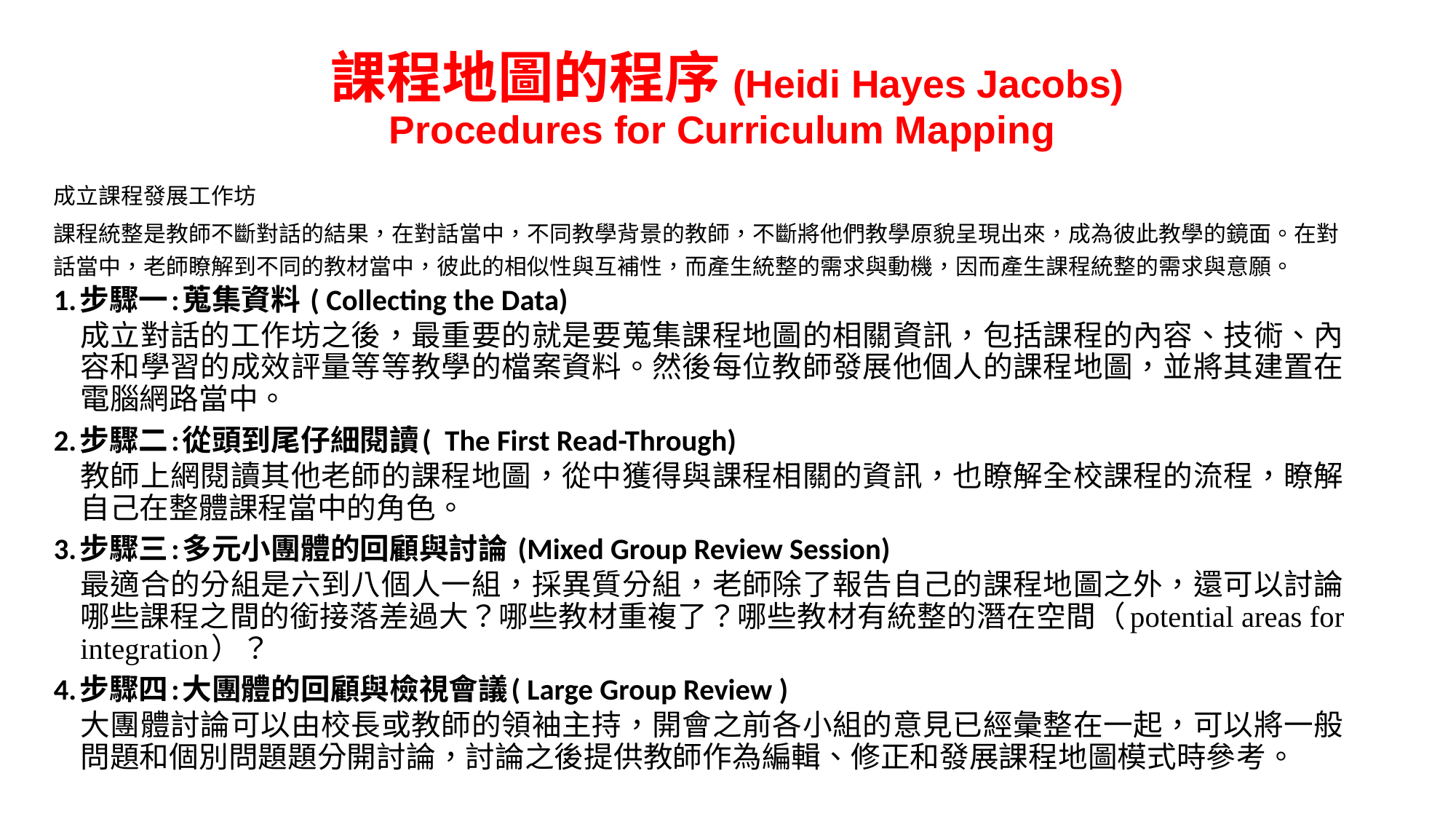

# 課程地圖的程序(Heidi Hayes Jacobs) Procedures for Curriculum Mapping
成立課程發展工作坊
課程統整是教師不斷對話的結果，在對話當中，不同教學背景的教師，不斷將他們教學原貌呈現出來，成為彼此教學的鏡面。在對話當中，老師瞭解到不同的教材當中，彼此的相似性與互補性，而產生統整的需求與動機，因而產生課程統整的需求與意願。
1.步驟一:蒐集資料 ( Collecting the Data)
成立對話的工作坊之後，最重要的就是要蒐集課程地圖的相關資訊，包括課程的內容、技術、內容和學習的成效評量等等教學的檔案資料。然後每位教師發展他個人的課程地圖，並將其建置在電腦網路當中。
2.步驟二:從頭到尾仔細閱讀(  The First Read-Through)
教師上網閱讀其他老師的課程地圖，從中獲得與課程相關的資訊，也瞭解全校課程的流程，瞭解自己在整體課程當中的角色。
3.步驟三:多元小團體的回顧與討論 (Mixed Group Review Session)
最適合的分組是六到八個人一組，採異質分組，老師除了報告自己的課程地圖之外，還可以討論哪些課程之間的銜接落差過大？哪些教材重複了？哪些教材有統整的潛在空間（potential areas for integration）？
4.步驟四:大團體的回顧與檢視會議( Large Group Review )
大團體討論可以由校長或教師的領袖主持，開會之前各小組的意見已經彙整在一起，可以將一般問題和個別問題題分開討論，討論之後提供教師作為編輯、修正和發展課程地圖模式時參考。